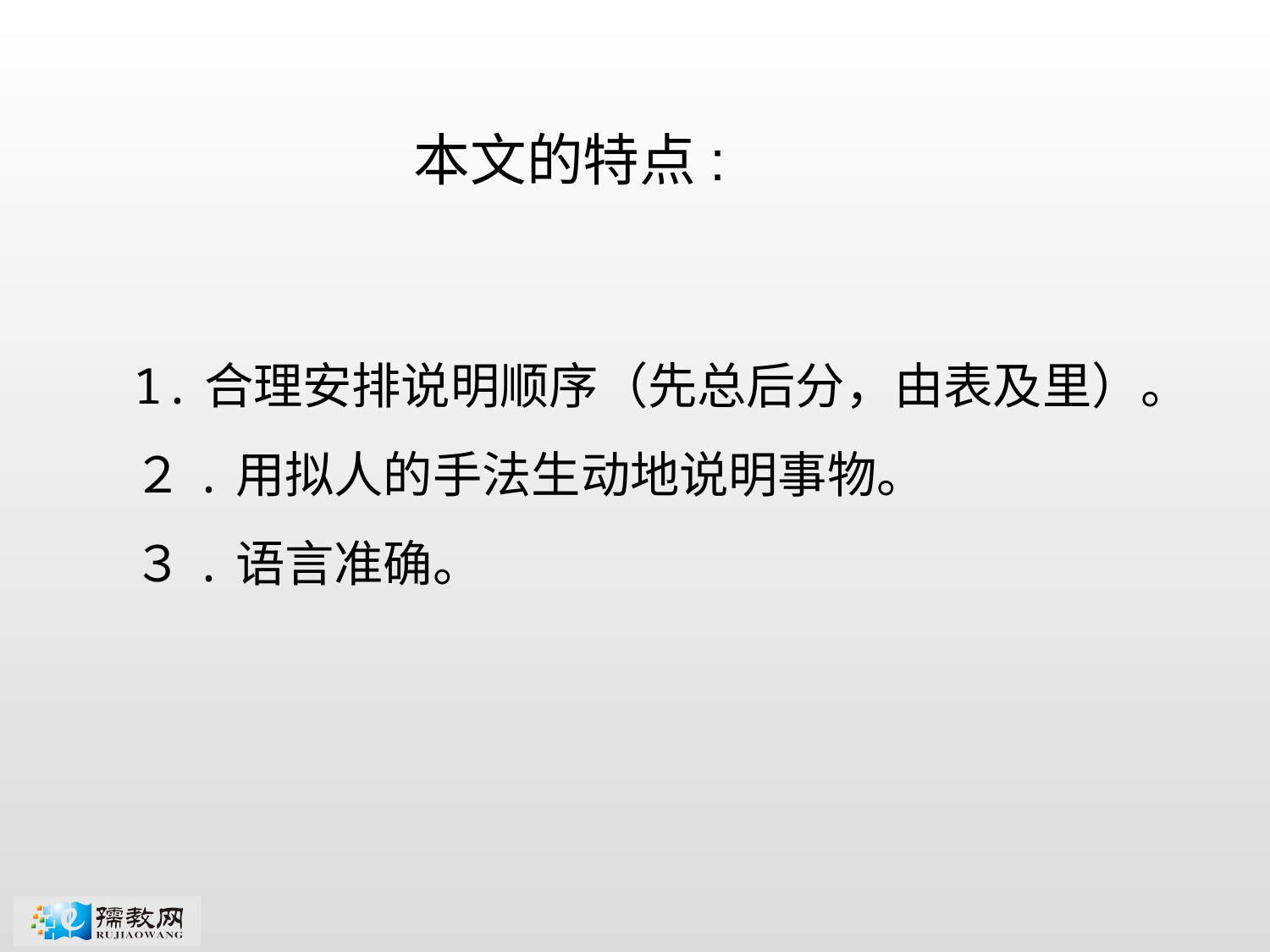

本文的特点:
1.合理安排说明顺序（先总后分，由表及里）。
２.用拟人的手法生动地说明事物。
３.语言准确。